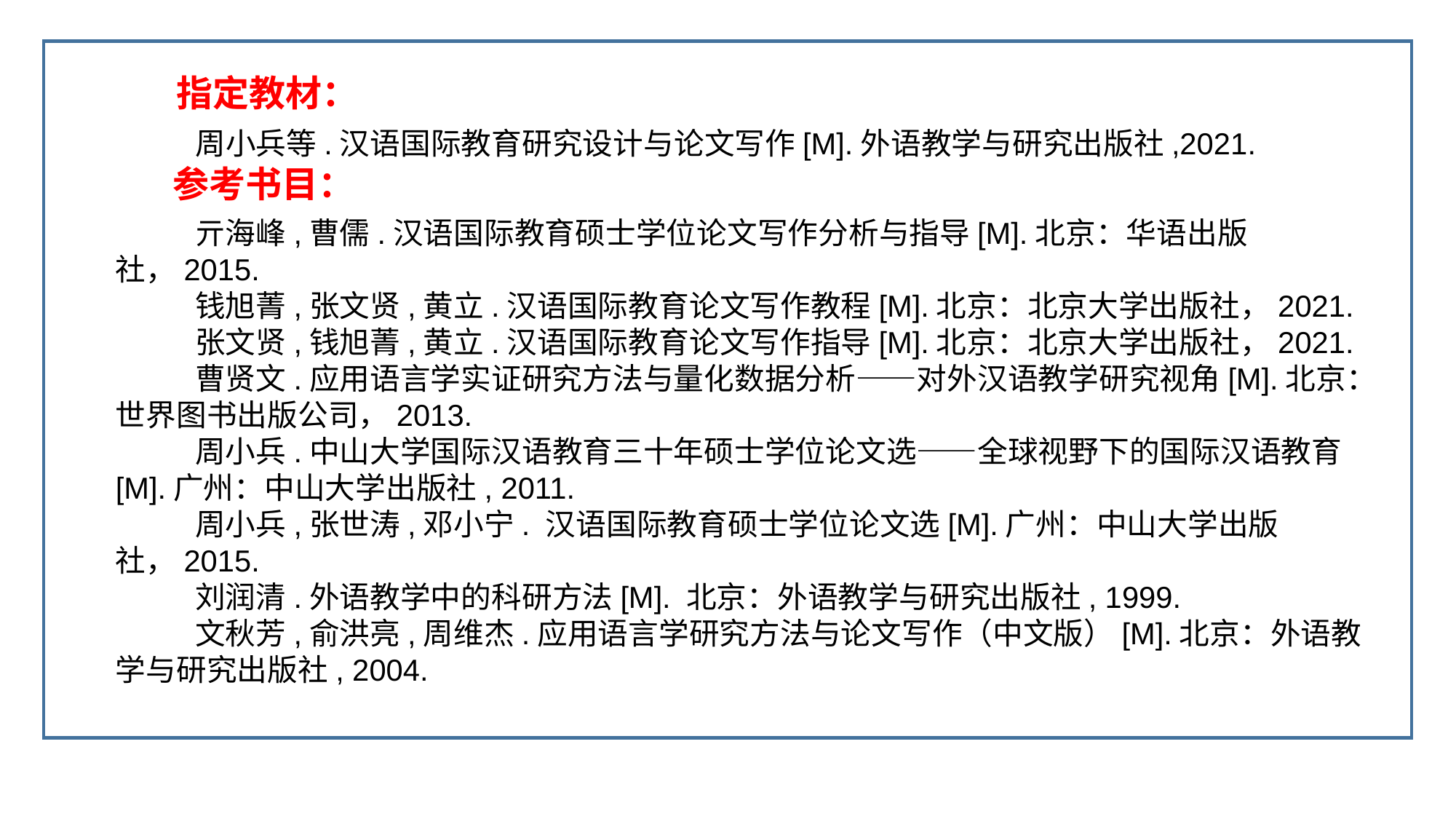

指定教材：
      周小兵等.汉语国际教育研究设计与论文写作[M].外语教学与研究出版社,2021.
  参考书目：
      亓海峰,曹儒.汉语国际教育硕士学位论文写作分析与指导[M].北京：华语出版社，2015.
      钱旭菁,张文贤,黄立.汉语国际教育论文写作教程[M].北京：北京大学出版社，2021.
      张文贤,钱旭菁,黄立.汉语国际教育论文写作指导[M].北京：北京大学出版社，2021.
      曹贤文.应用语言学实证研究方法与量化数据分析——对外汉语教学研究视角[M].北京：世界图书出版公司，2013.
      周小兵.中山大学国际汉语教育三十年硕士学位论文选——全球视野下的国际汉语教育[M].广州：中山大学出版社, 2011.
      周小兵,张世涛,邓小宁. 汉语国际教育硕士学位论文选[M].广州：中山大学出版社，2015.
      刘润清.外语教学中的科研方法[M]. 北京：外语教学与研究出版社, 1999.
      文秋芳,俞洪亮,周维杰.应用语言学研究方法与论文写作（中文版）[M].北京：外语教学与研究出版社, 2004.